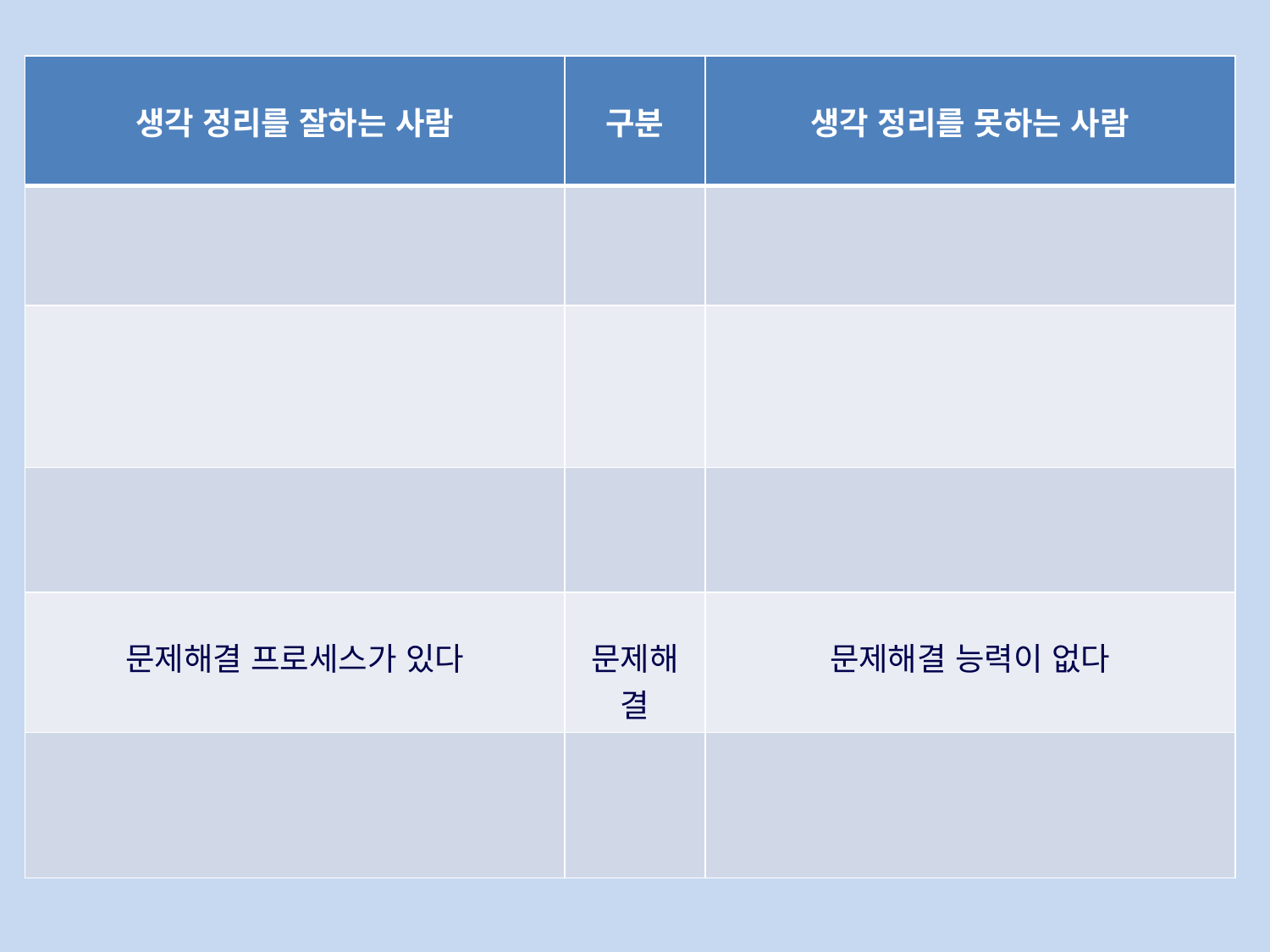

| 생각 정리를 잘하는 사람 | 구분 | 생각 정리를 못하는 사람 |
| --- | --- | --- |
|  |  |  |
|  |  |  |
|  |  |  |
| 문제해결 프로세스가 있다 | 문제해결 | 문제해결 능력이 없다 |
|  |  |  |